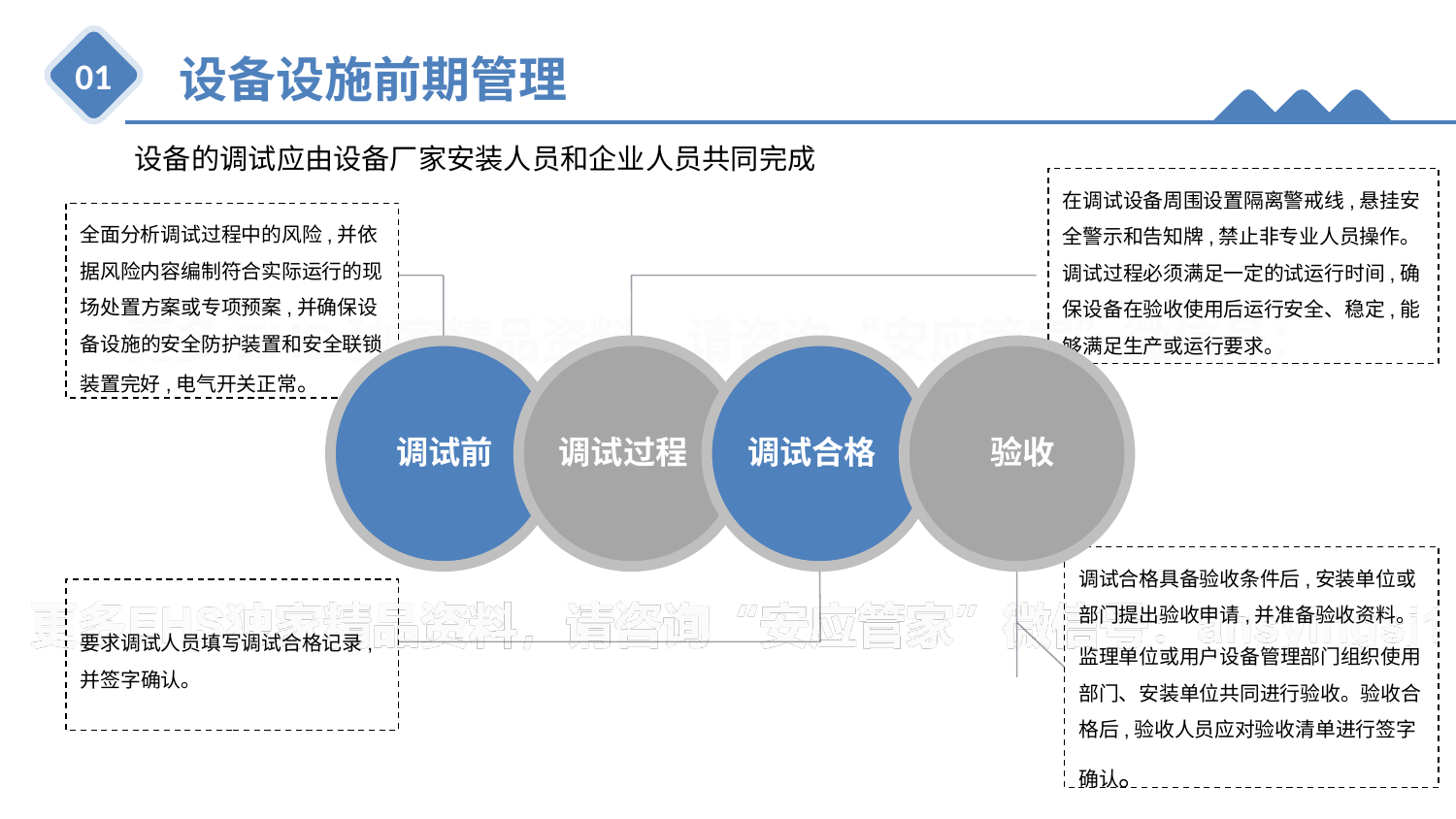

设备设施前期管理
01

设备的调试应由设备厂家安装人员和企业人员共同完成
在调试设备周围设置隔离警戒线,悬挂安全警示和告知牌,禁止非专业人员操作。调试过程必须满足一定的试运行时间,确保设备在验收使用后运行安全、稳定,能够满足生产或运行要求。

全面分析调试过程中的风险,并依据风险内容编制符合实际运行的现场处置方案或专项预案,并确保设备设施的安全防护装置和安全联锁装置完好,电气开关正常。

调试前

调试过程

调试合格

验收
调试合格具备验收条件后,安装单位或部门提出验收申请,并准备验收资料。
监理单位或用户设备管理部门组织使用部门、安装单位共同进行验收。验收合格后,验收人员应对验收清单进行签字确认。
要求调试人员填写调试合格记录,并签字确认。